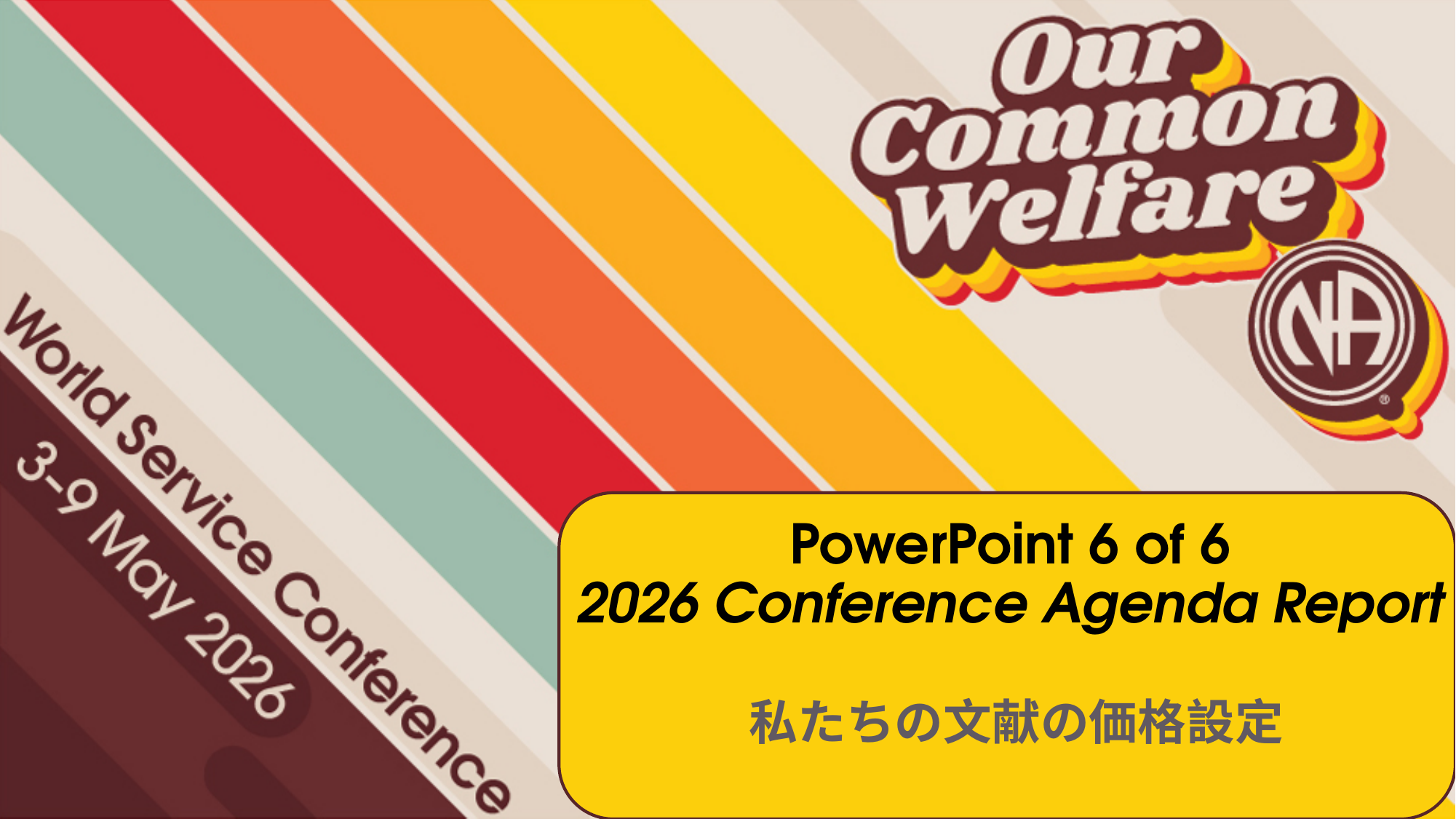

PowerPoint 6 of 6
2026 Conference Agenda Report
私たちの文献の価格設定